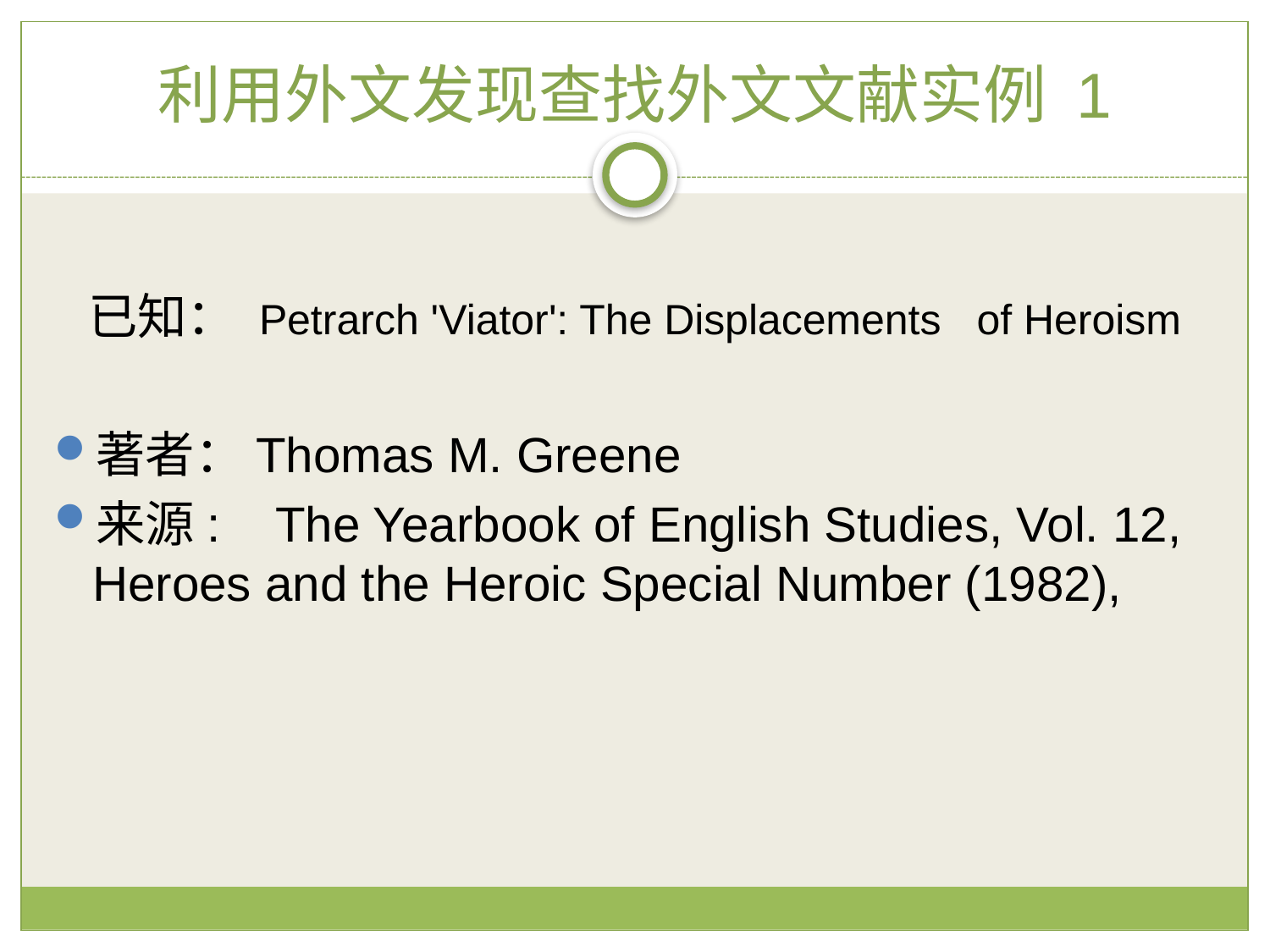

# 利用外文发现查找外文文献实例 1

  已知： Petrarch 'Viator': The Displacements   of Heroism

著者：Thomas M. Greene
来源:    The Yearbook of English Studies, Vol. 12, Heroes and the Heroic Special Number (1982),